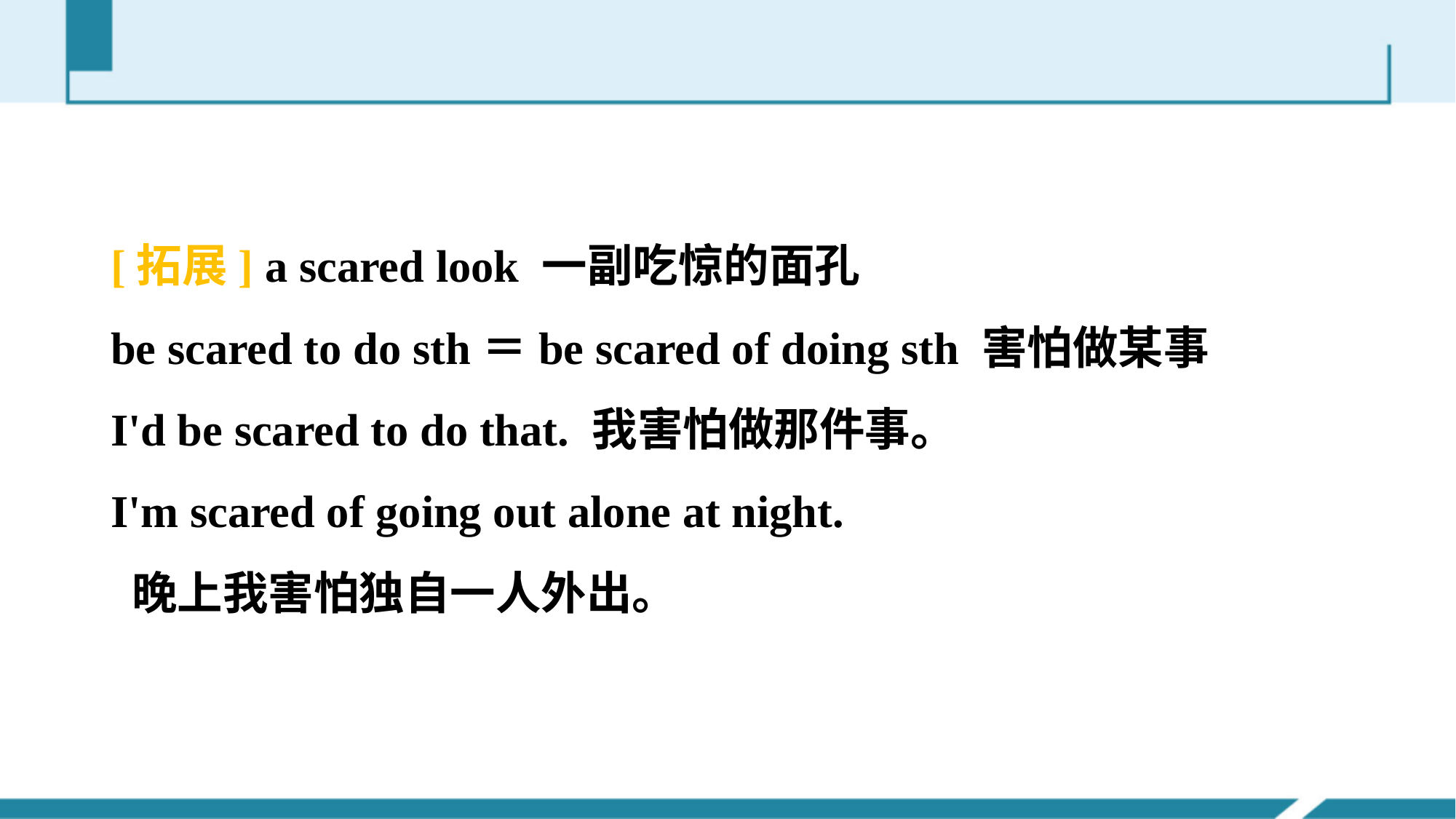

[拓展] a scared look 一副吃惊的面孔
be scared to do sth＝be scared of doing sth 害怕做某事
I'd be scared to do that. 我害怕做那件事。
I'm scared of going out alone at night.
 晚上我害怕独自一人外出。